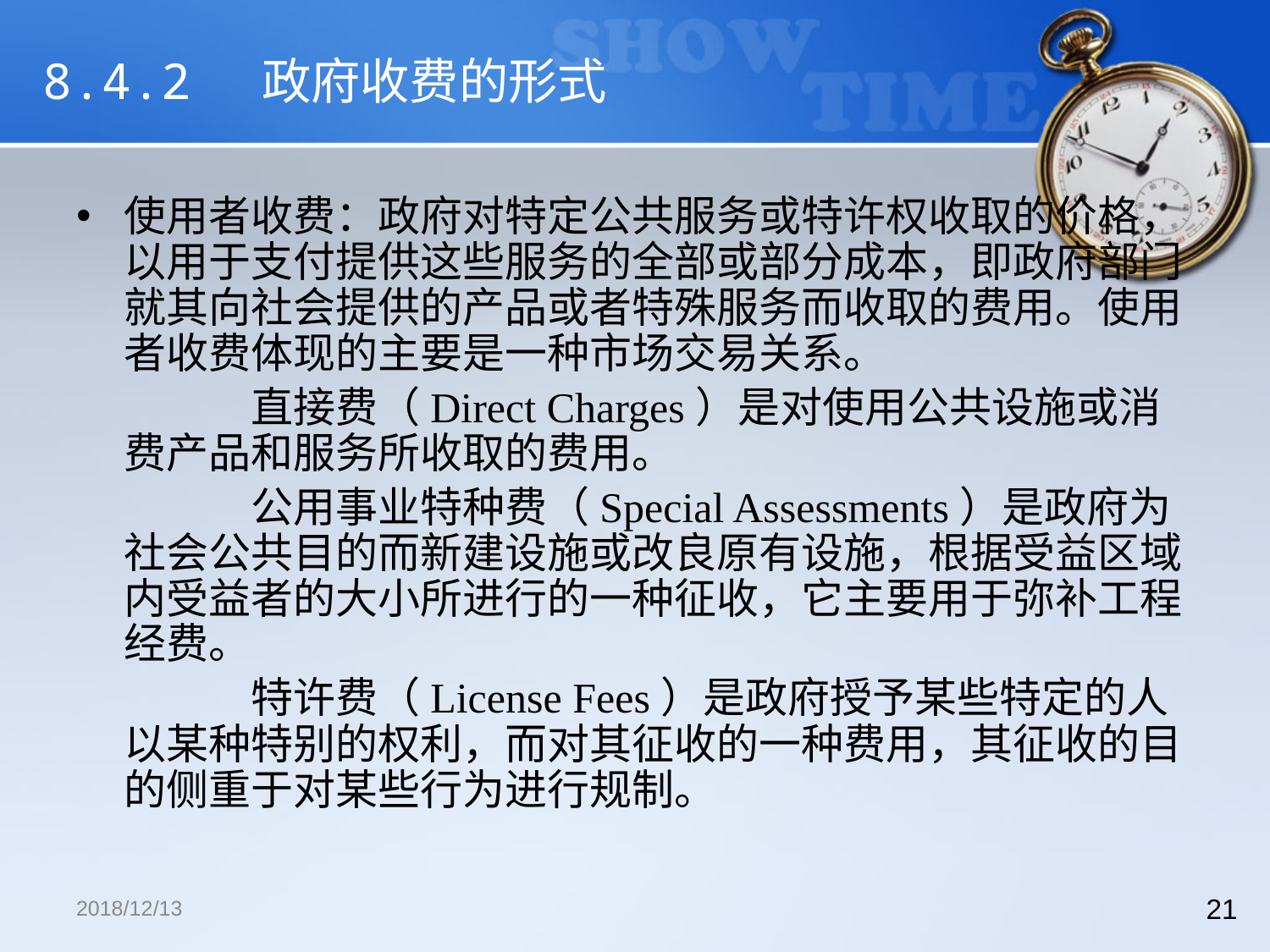

# 8.4.2  政府收费的形式
使用者收费：政府对特定公共服务或特许权收取的价格，以用于支付提供这些服务的全部或部分成本，即政府部门就其向社会提供的产品或者特殊服务而收取的费用。使用者收费体现的主要是一种市场交易关系。
		直接费（Direct Charges）是对使用公共设施或消费产品和服务所收取的费用。
		公用事业特种费（Special Assessments）是政府为社会公共目的而新建设施或改良原有设施，根据受益区域内受益者的大小所进行的一种征收，它主要用于弥补工程经费。
		特许费（License Fees）是政府授予某些特定的人以某种特别的权利，而对其征收的一种费用，其征收的目的侧重于对某些行为进行规制。
2018/12/13
21